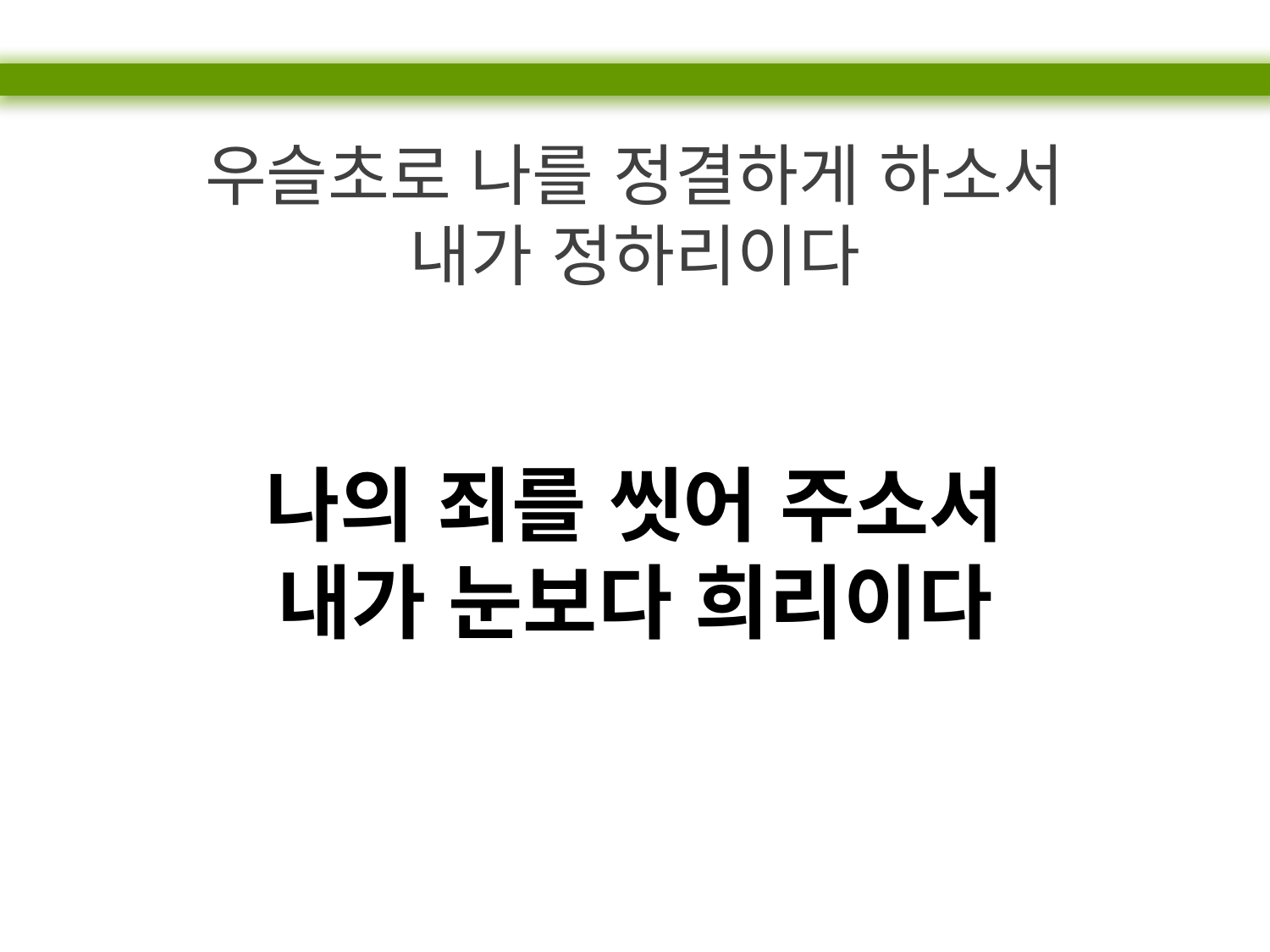

우슬초로 나를 정결하게 하소서
내가 정하리이다
나의 죄를 씻어 주소서
내가 눈보다 희리이다